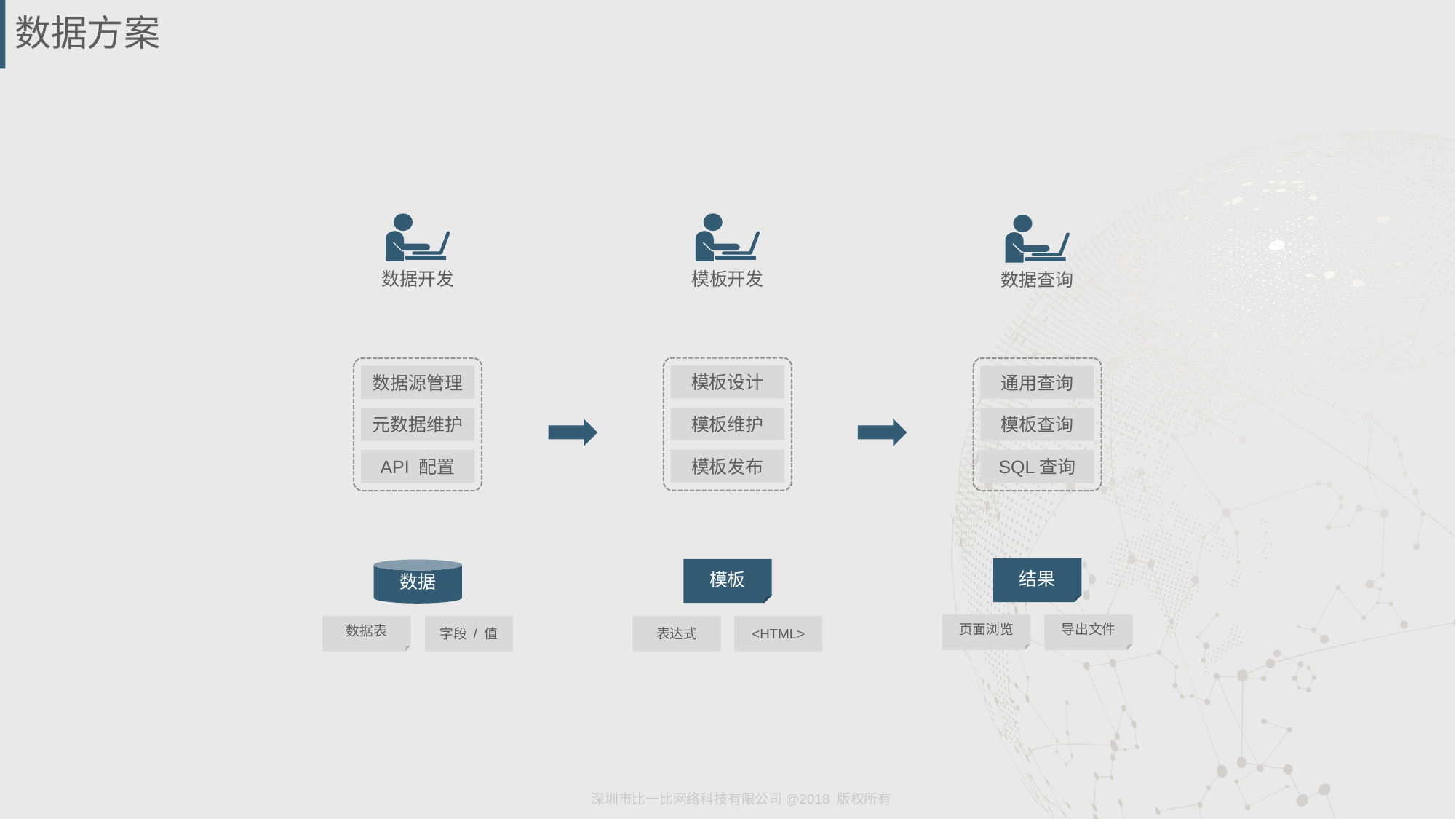

# 数据方案

数据开发

模板开发

数据查询

模板设计
模板维护
模板发布

数据源管理
元数据维护
API 配置

通用查询
模板查询
SQL查询

结果
模板
数据
页面浏览
导出文件
数据表
字段 / 值
表达式
<HTML>